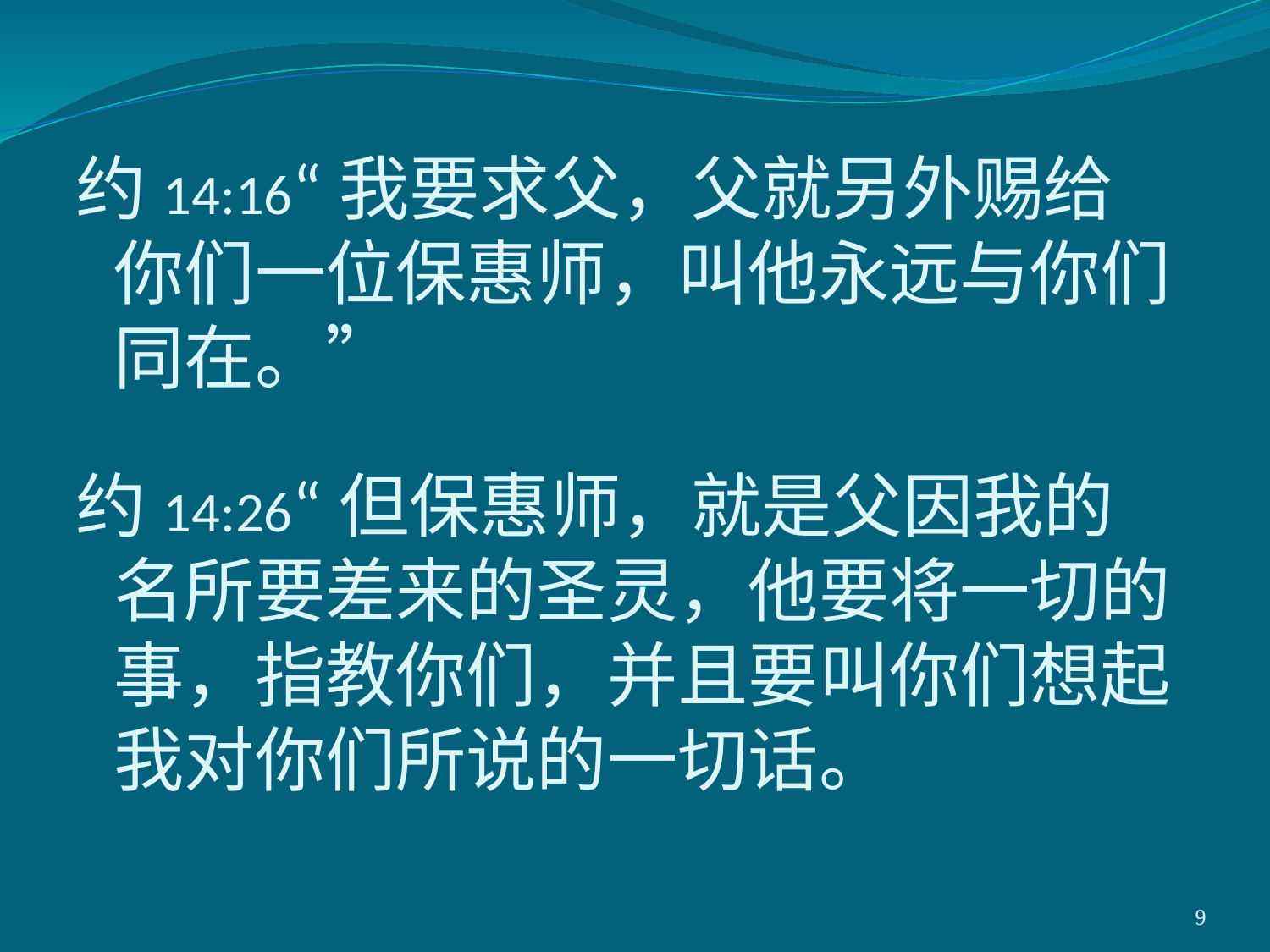

约14:16“我要求父，父就另外赐给你们一位保惠师，叫他永远与你们同在。”

约14:26“但保惠师，就是父因我的名所要差来的圣灵，他要将一切的事，指教你们，并且要叫你们想起我对你们所说的一切话。
9